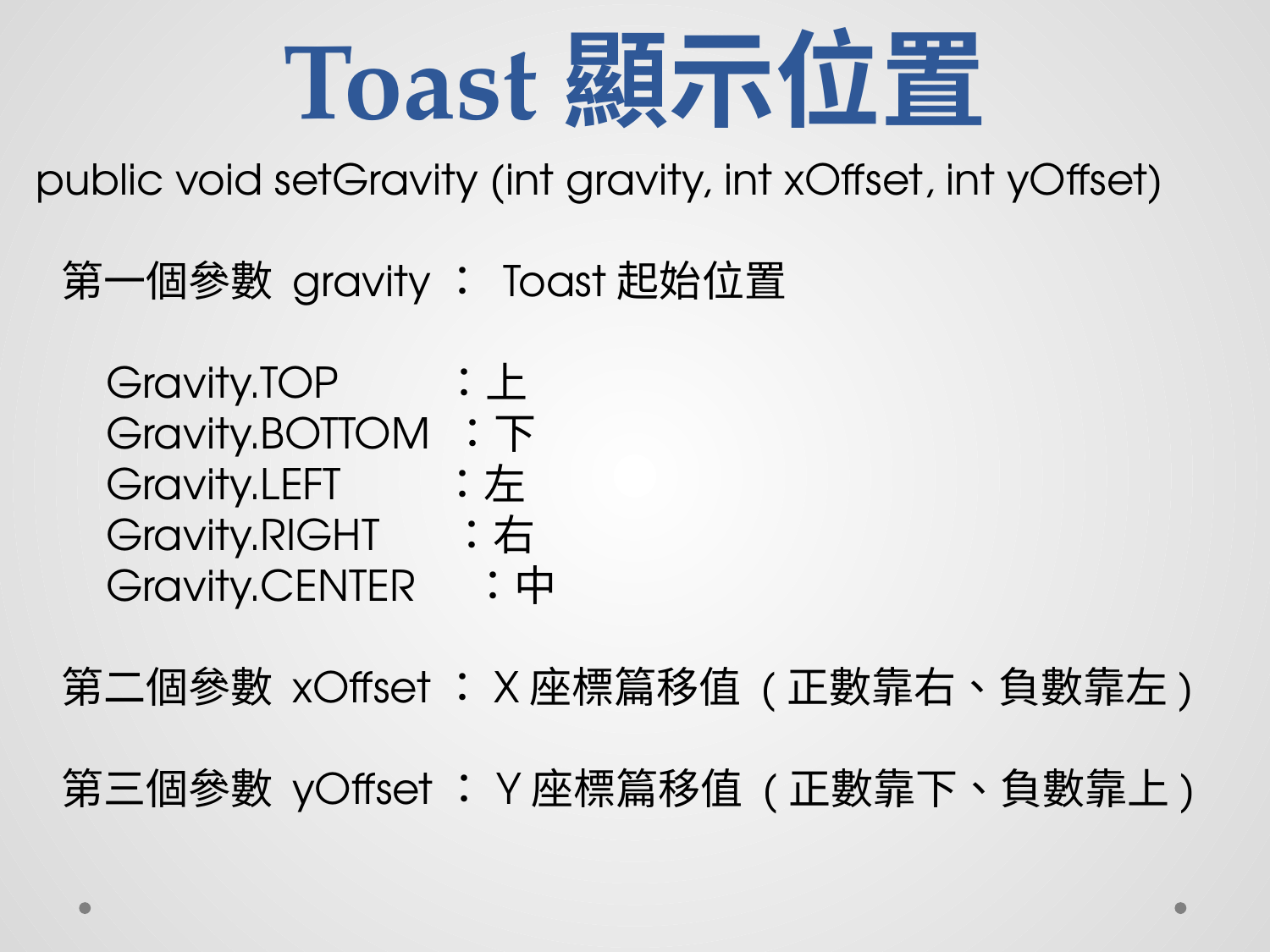

# Toast顯示位置
  public void setGravity (int gravity, int xOffset, int yOffset)

    第一個參數 gravity： Toast起始位置

        Gravity.TOP　　 ：上
        Gravity.BOTTOM ：下
        Gravity.LEFT　     ：左
        Gravity.RIGHT　  ：右
        Gravity.CENTER    ：中

    第二個參數 xOffset：X座標篇移值 (正數靠右、負數靠左)

    第三個參數 yOffset：Y座標篇移值 (正數靠下、負數靠上)